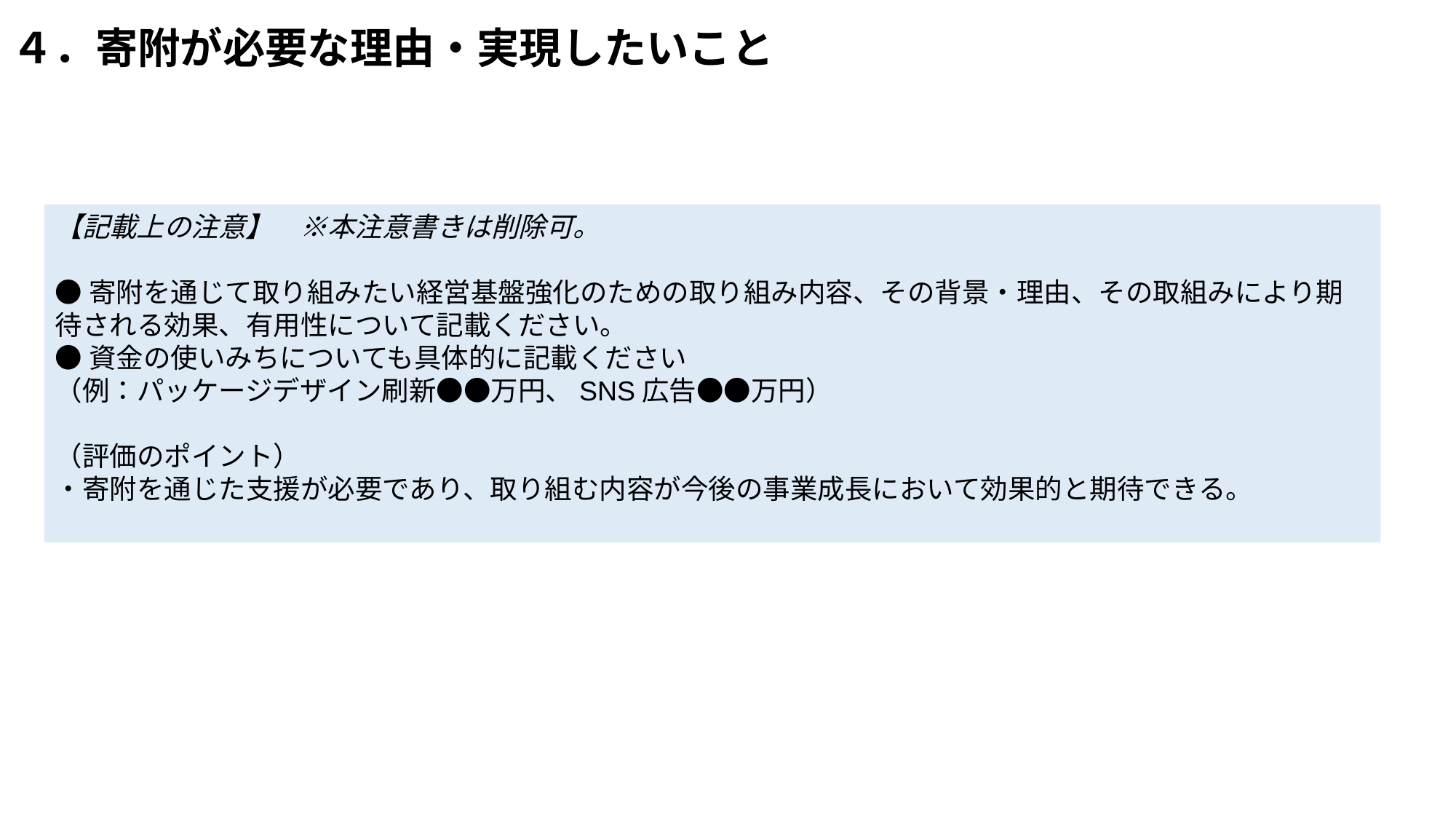

# ４．寄附が必要な理由・実現したいこと
【記載上の注意】　※本注意書きは削除可。

●寄附を通じて取り組みたい経営基盤強化のための取り組み内容、その背景・理由、その取組みにより期待される効果、有用性について記載ください。
●資金の使いみちについても具体的に記載ください
（例：パッケージデザイン刷新●●万円、SNS広告●●万円）

（評価のポイント）
・寄附を通じた支援が必要であり、取り組む内容が今後の事業成長において効果的と期待できる。